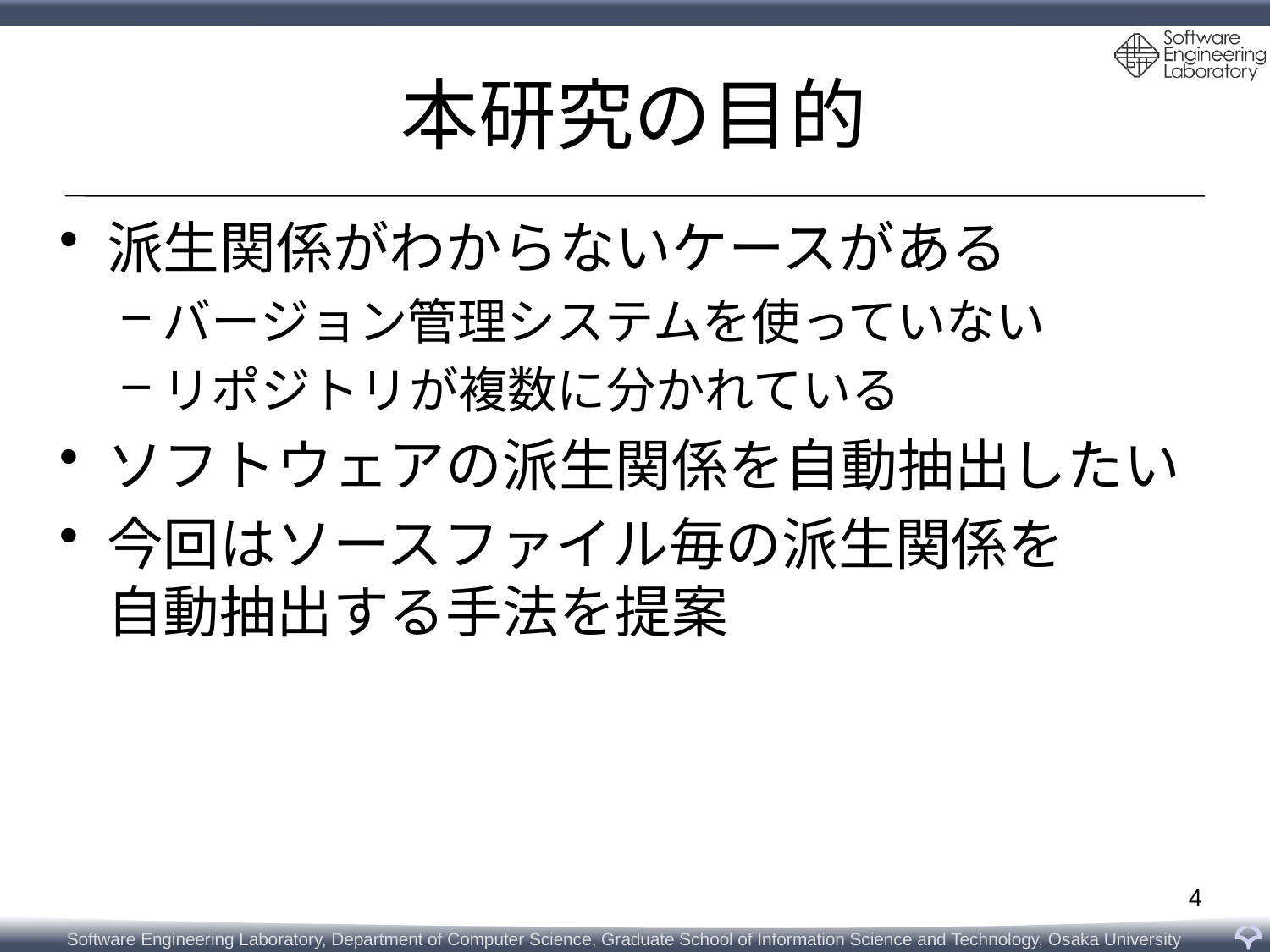

# 本研究の目的
派生関係がわからないケースがある
バージョン管理システムを使っていない
リポジトリが複数に分かれている
ソフトウェアの派生関係を自動抽出したい
今回はソースファイル毎の派生関係を
自動抽出する手法を提案
4